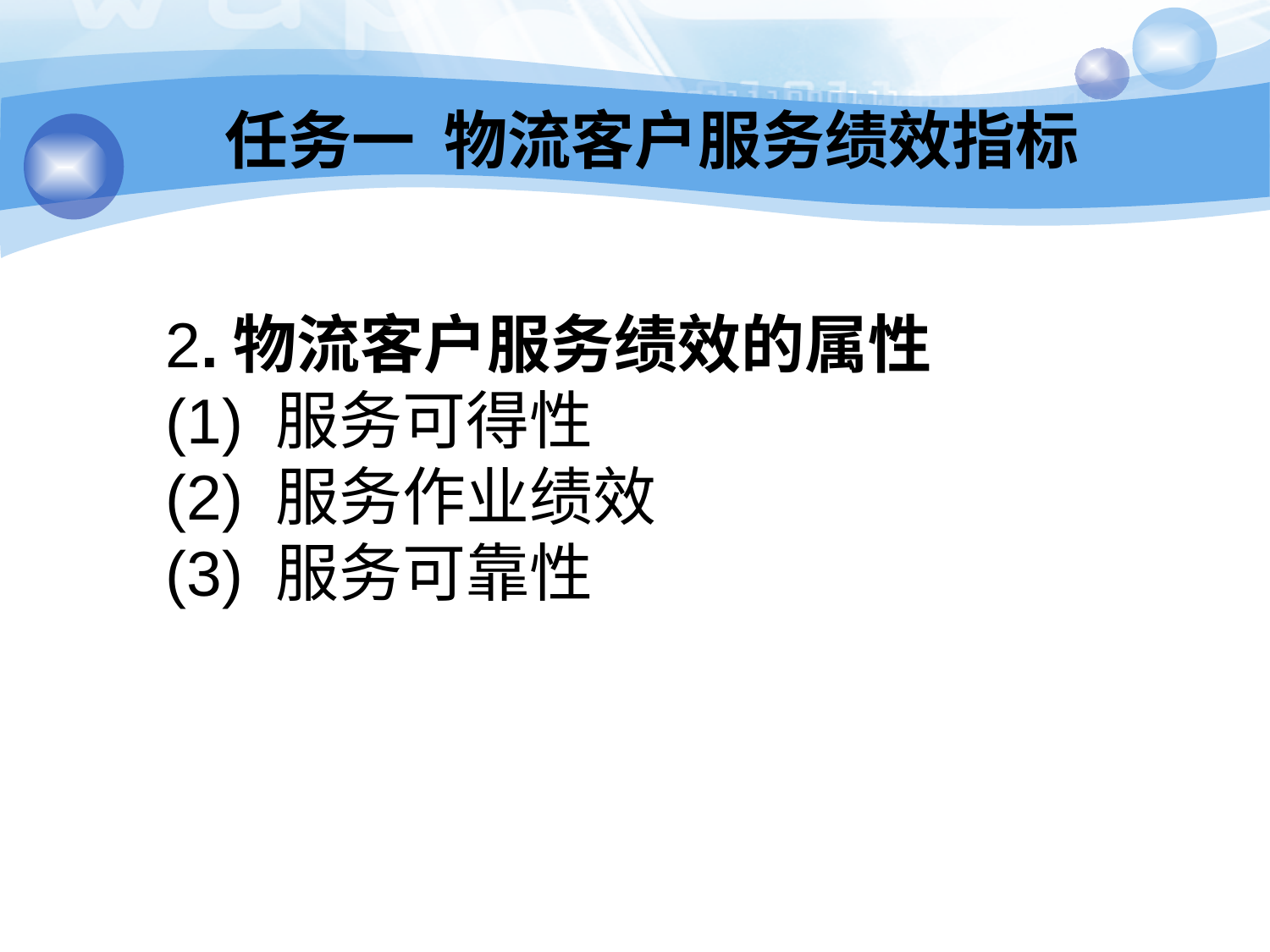

任务一  物流客户服务绩效指标
2.物流客户服务绩效的属性
(1) 服务可得性
(2) 服务作业绩效
(3) 服务可靠性